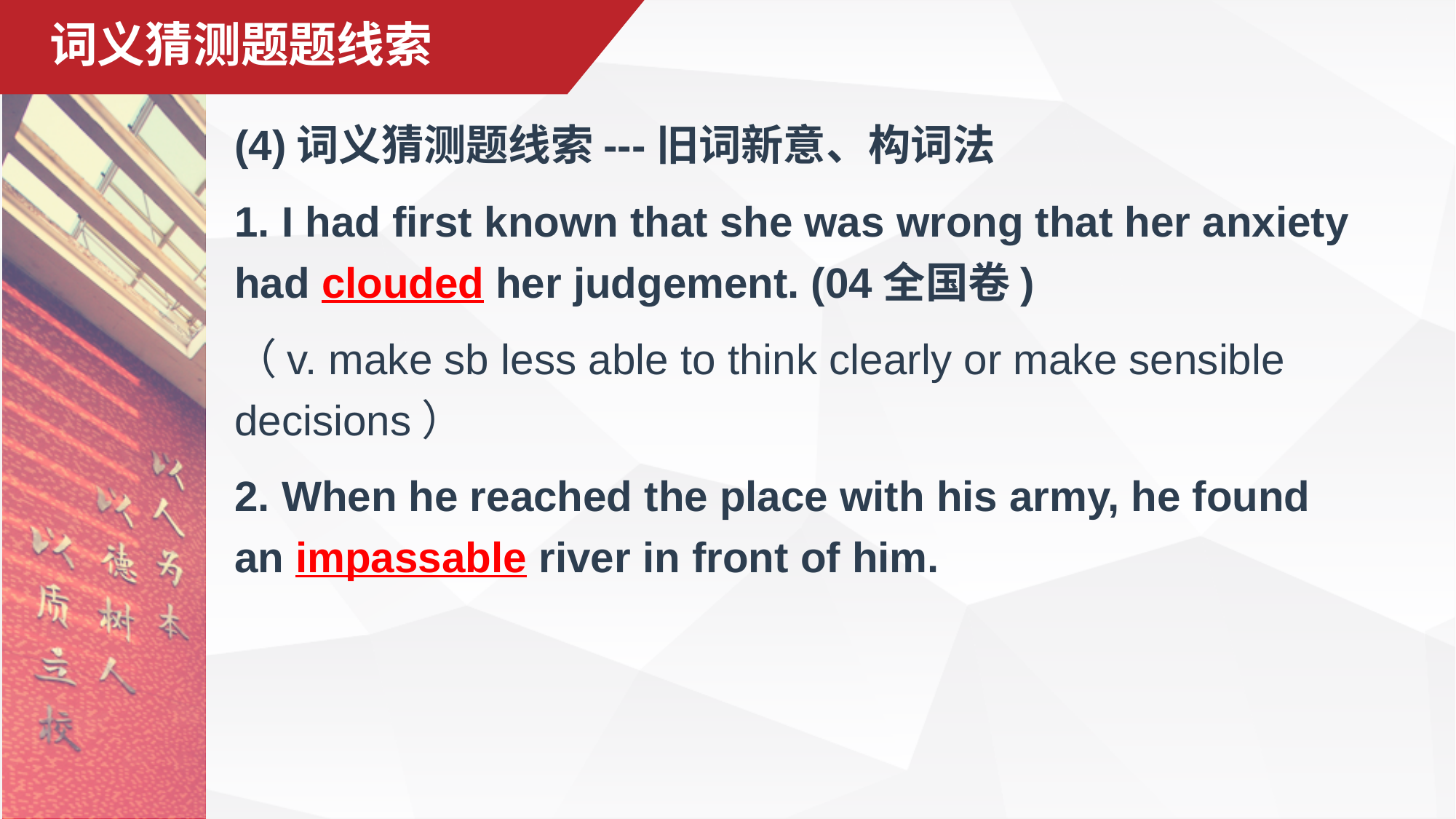

# 词义猜测题题线索
(4)词义猜测题线索---旧词新意、构词法
1. I had first known that she was wrong that her anxiety had clouded her judgement. (04全国卷)
（v. make sb less able to think clearly or make sensible decisions）
2. When he reached the place with his army, he found an impassable river in front of him.